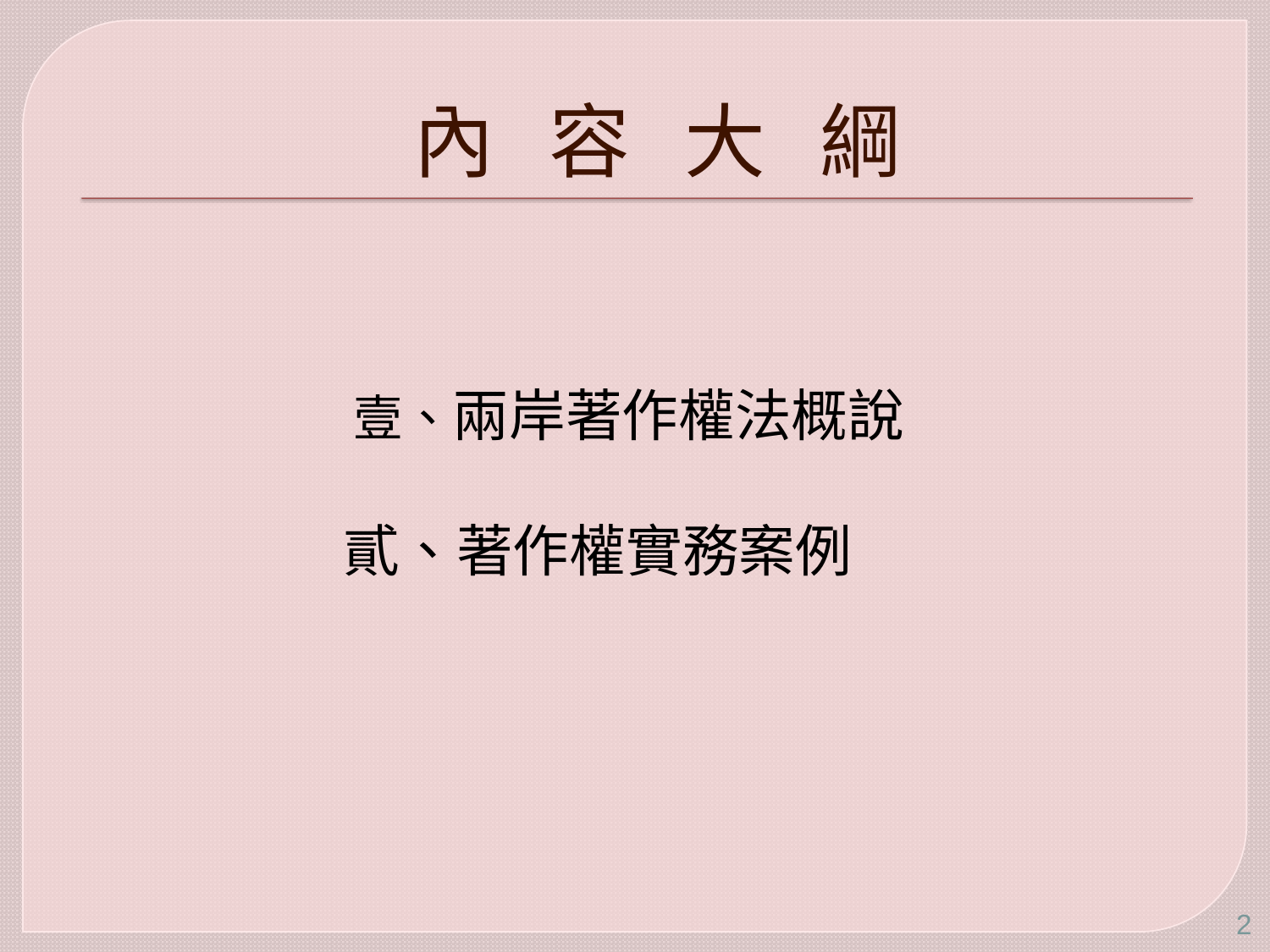

# 內   容   大   綱

壹、兩岸著作權法概說

                    貳、著作權實務案例

2